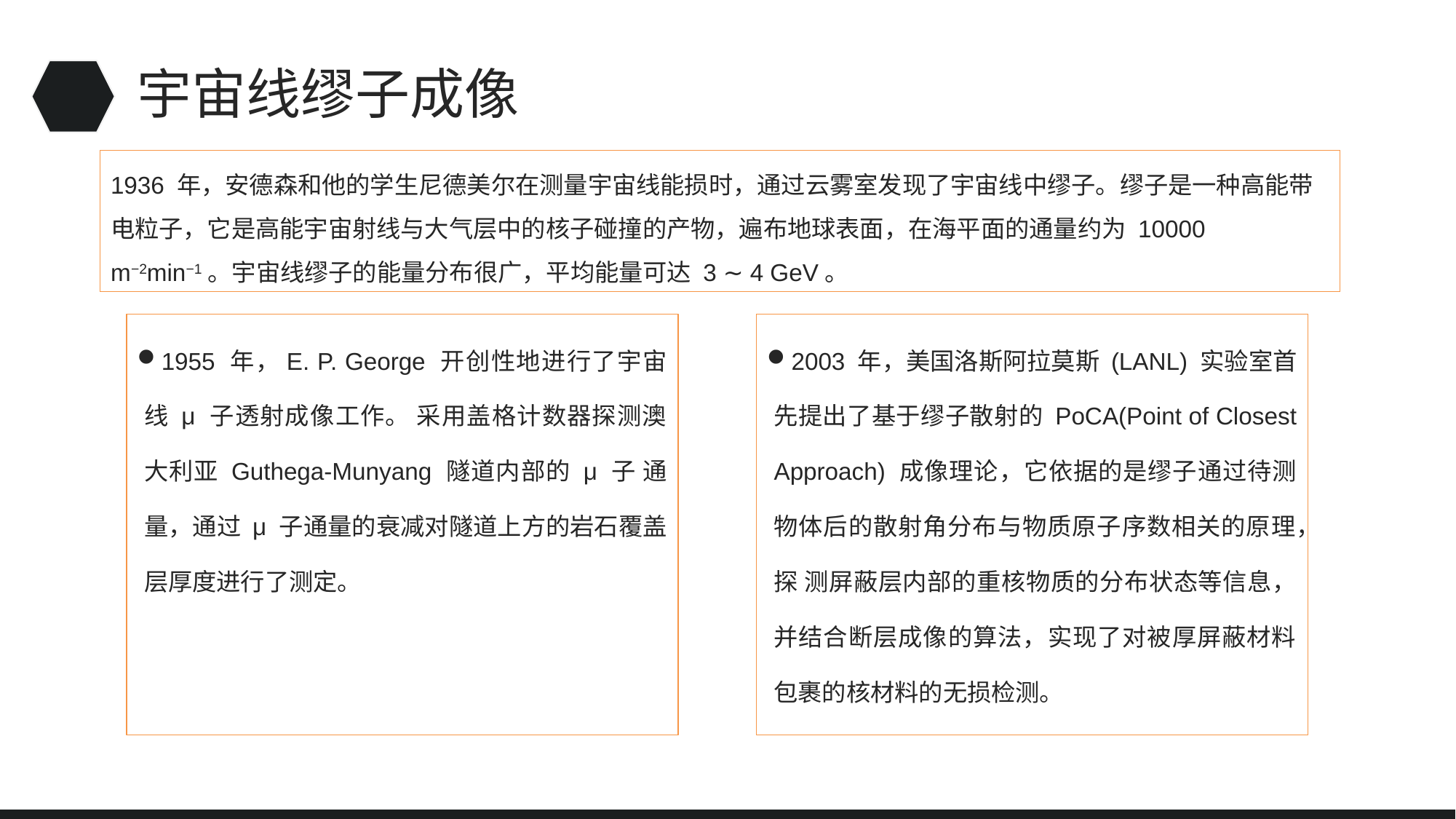

# 宇宙线缪子成像
1936 年，安德森和他的学生尼德美尔在测量宇宙线能损时，通过云雾室发现了宇宙线中缪子。缪子是一种高能带电粒子，它是高能宇宙射线与大气层中的核子碰撞的产物，遍布地球表面，在海平面的通量约为 10000 m−2min−1。宇宙线缪子的能量分布很广，平均能量可达 3 ∼ 4 GeV。
1955 年，E. P. George 开创性地进行了宇宙线 μ 子透射成像工作。 采用盖格计数器探测澳大利亚 Guthega-Munyang 隧道内部的 μ 子 通量，通过 μ 子通量的衰减对隧道上方的岩石覆盖层厚度进行了测定。
2003 年，美国洛斯阿拉莫斯 (LANL) 实验室首先提出了基于缪子散射的 PoCA(Point of Closest Approach) 成像理论，它依据的是缪子通过待测物体后的散射角分布与物质原子序数相关的原理，探 测屏蔽层内部的重核物质的分布状态等信息，并结合断层成像的算法，实现了对被厚屏蔽材料包裹的核材料的无损检测。